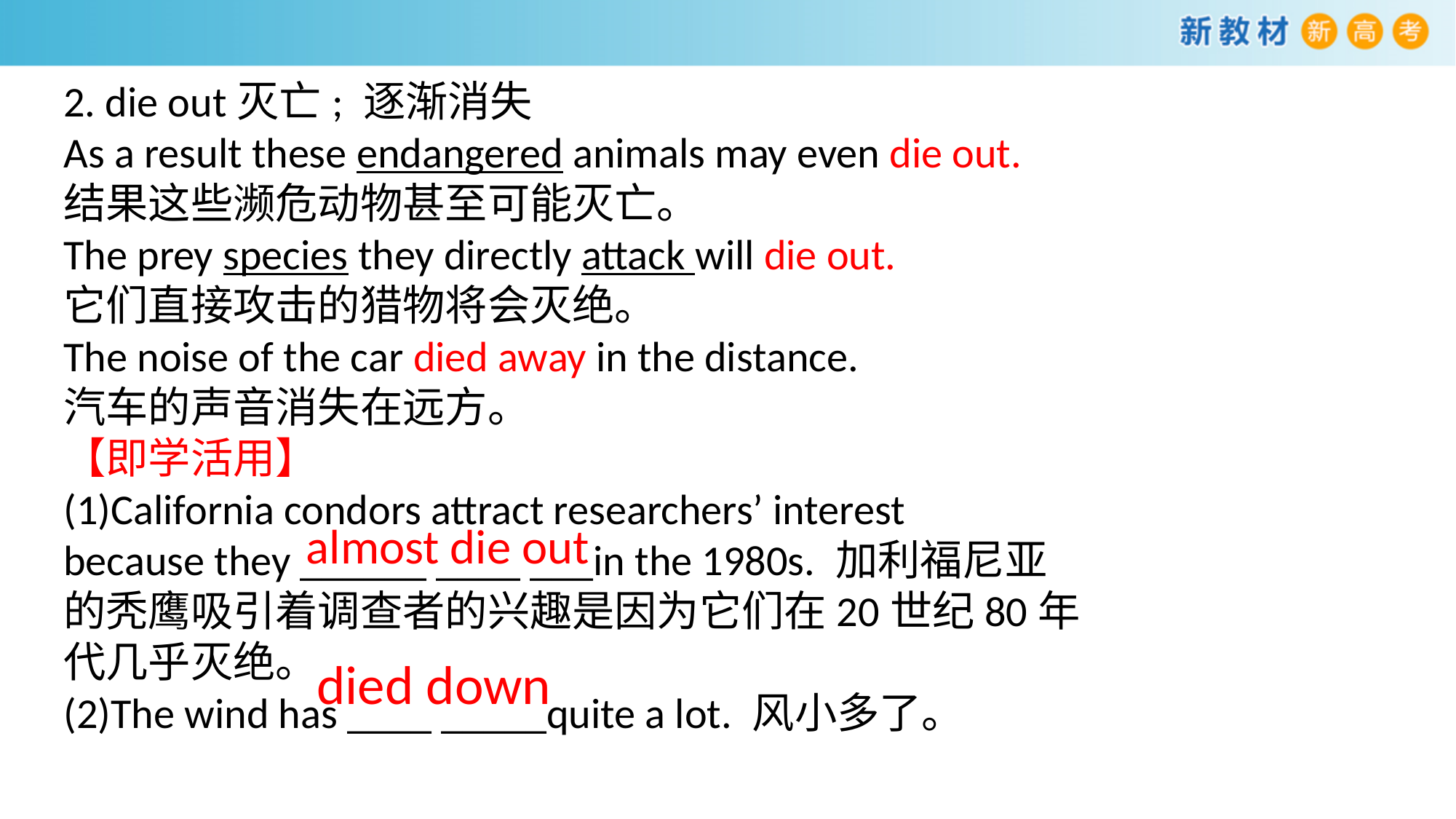

2. die out灭亡; 逐渐消失
As a result these endangered animals may even die out.
结果这些濒危动物甚至可能灭亡。
The prey species they directly attack will die out.
它们直接攻击的猎物将会灭绝。
The noise of the car died away in the distance.
汽车的声音消失在远方。
【即学活用】
(1)California condors attract researchers’ interest
because they ______ ____ ___in the 1980s. 加利福尼亚
的秃鹰吸引着调查者的兴趣是因为它们在20世纪80年
代几乎灭绝。
(2)The wind has ____ _____quite a lot. 风小多了。

almost die out
died down